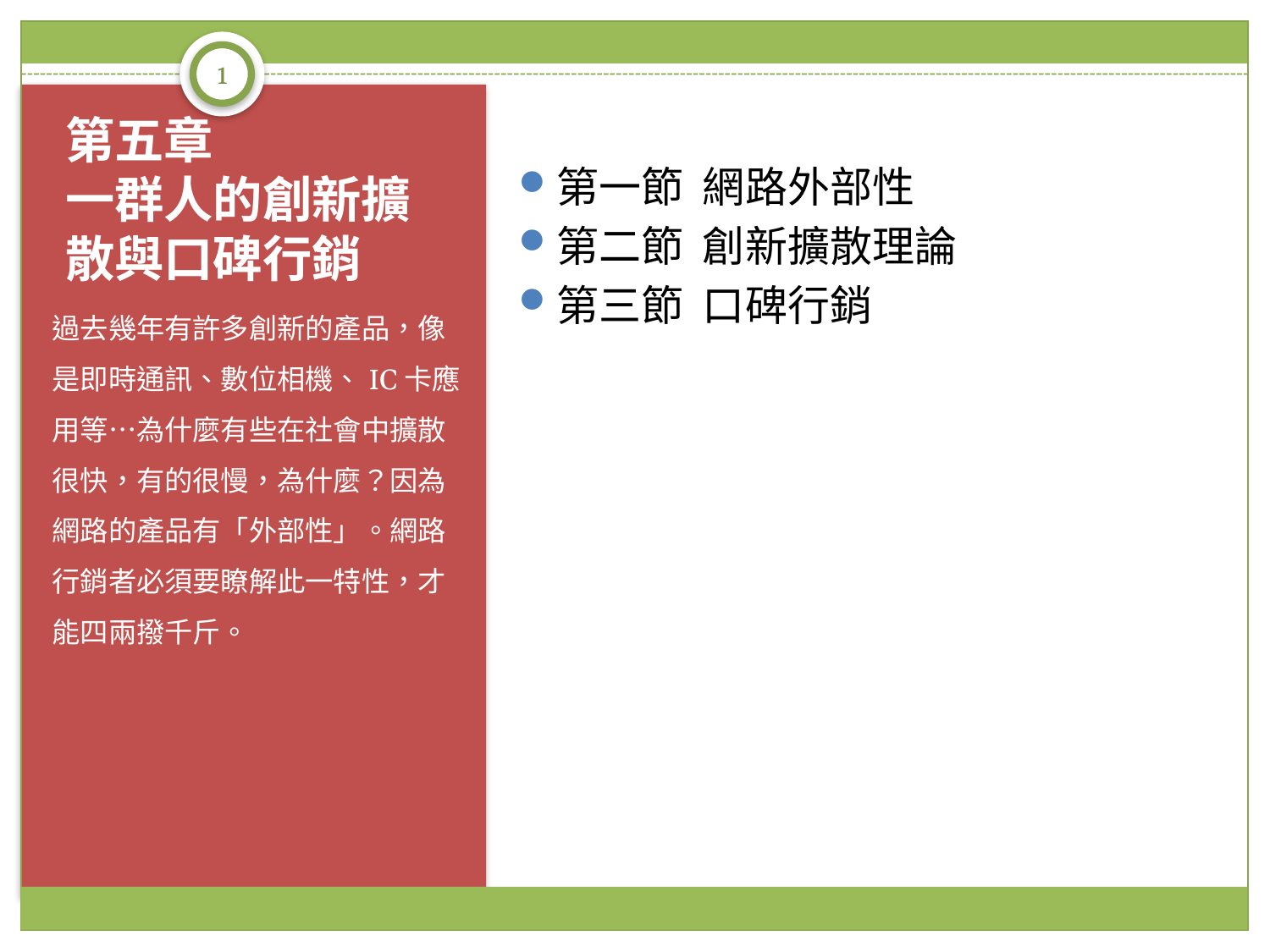

1

第一節  網路外部性
第二節  創新擴散理論
第三節  口碑行銷

# 第五章 一群人的創新擴散與口碑行銷
過去幾年有許多創新的產品，像是即時通訊、數位相機、IC卡應用等…為什麼有些在社會中擴散很快，有的很慢，為什麼？因為網路的產品有「外部性」。網路行銷者必須要瞭解此一特性，才能四兩撥千斤。